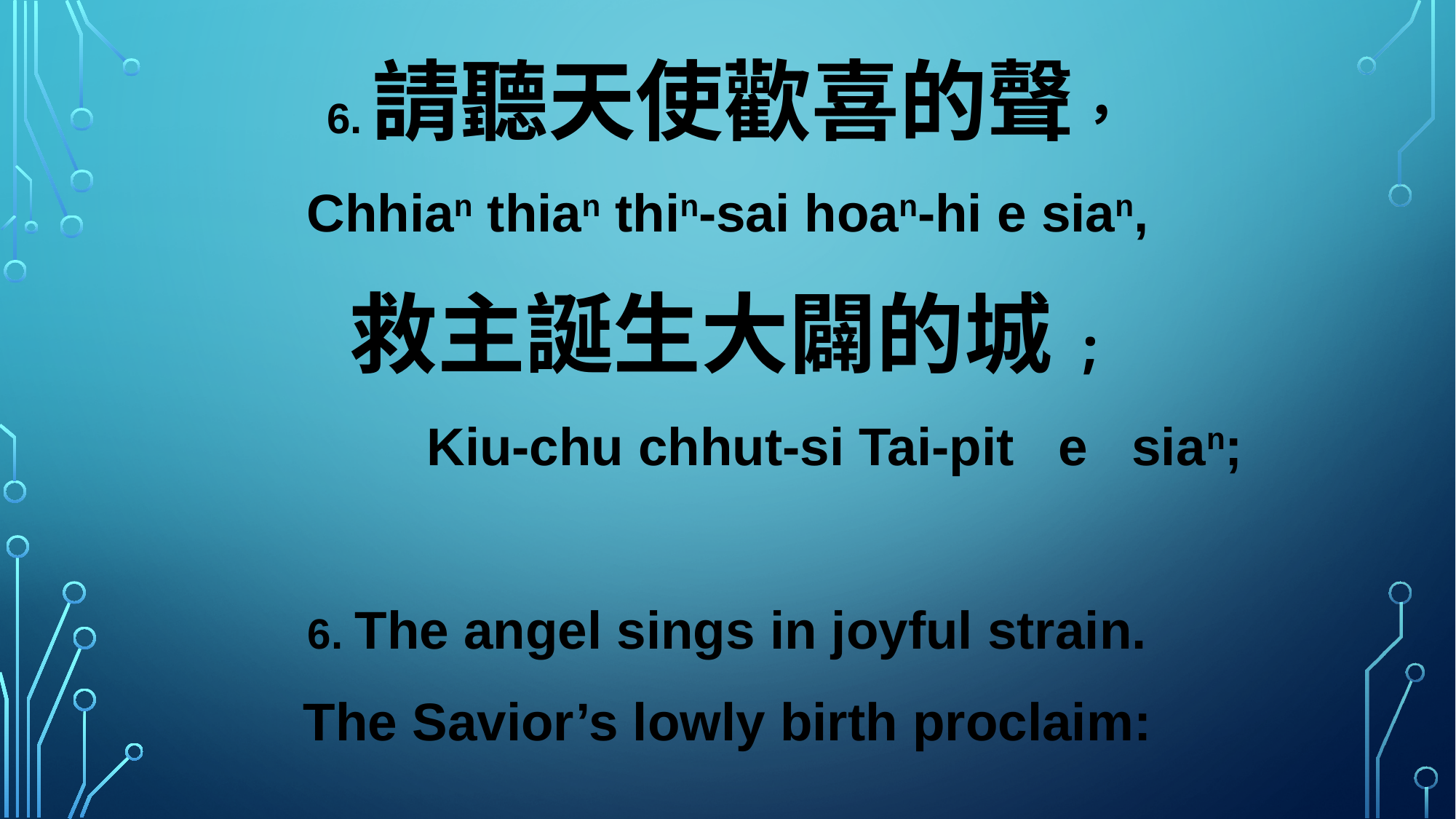

6.請聽天使歡喜的聲，
Chhian thian thin-sai hoan-hi e sian,
救主誕生大闢的城;
                 Kiu-chu chhut-si Tai-pit   e   sian;

6. The angel sings in joyful strain.
The Savior’s lowly birth proclaim: